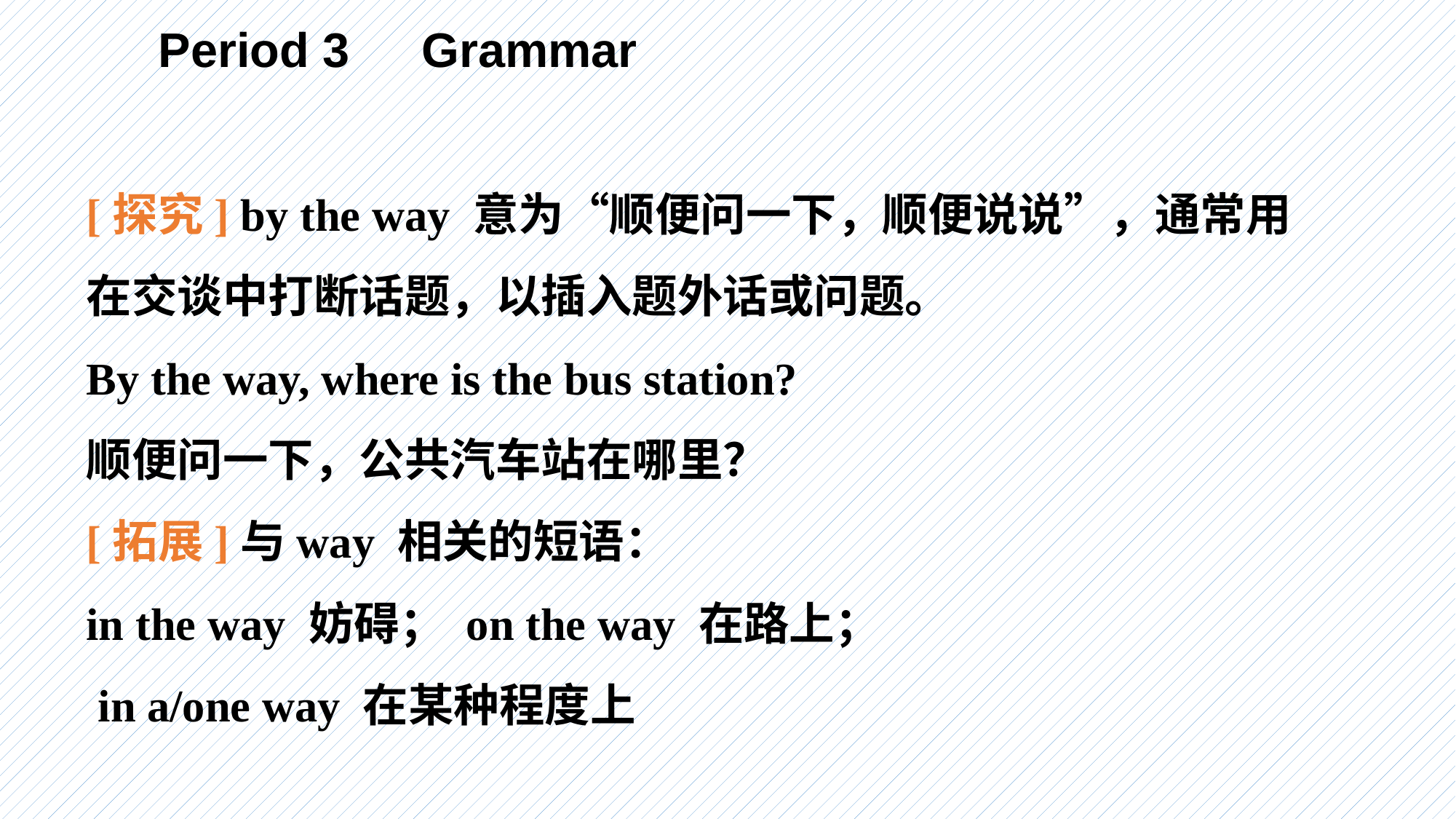

Period 3　Grammar
[探究] by the way 意为“顺便问一下，顺便说说”，通常用在交谈中打断话题，以插入题外话或问题。
By the way, where is the bus station?
顺便问一下，公共汽车站在哪里？
[拓展]与way 相关的短语：
in the way 妨碍； on the way 在路上；
 in a/one way 在某种程度上